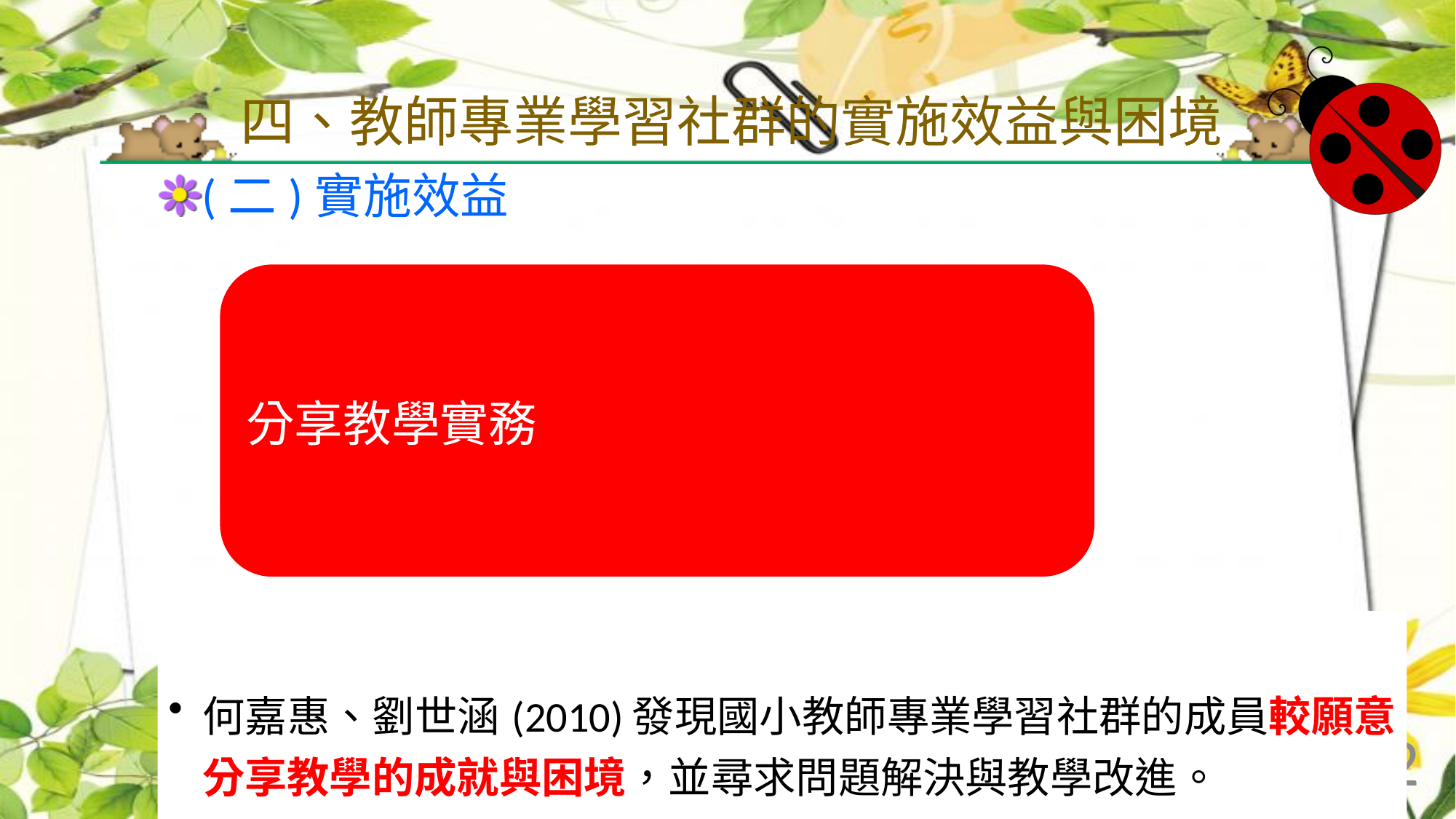

# 四、教師專業學習社群的實施效益與困境
(二)實施效益
分享教學實務
何嘉惠、劉世涵(2010)發現國小教師專業學習社群的成員較願意分享教學的成就與困境，並尋求問題解決與教學改進。
12